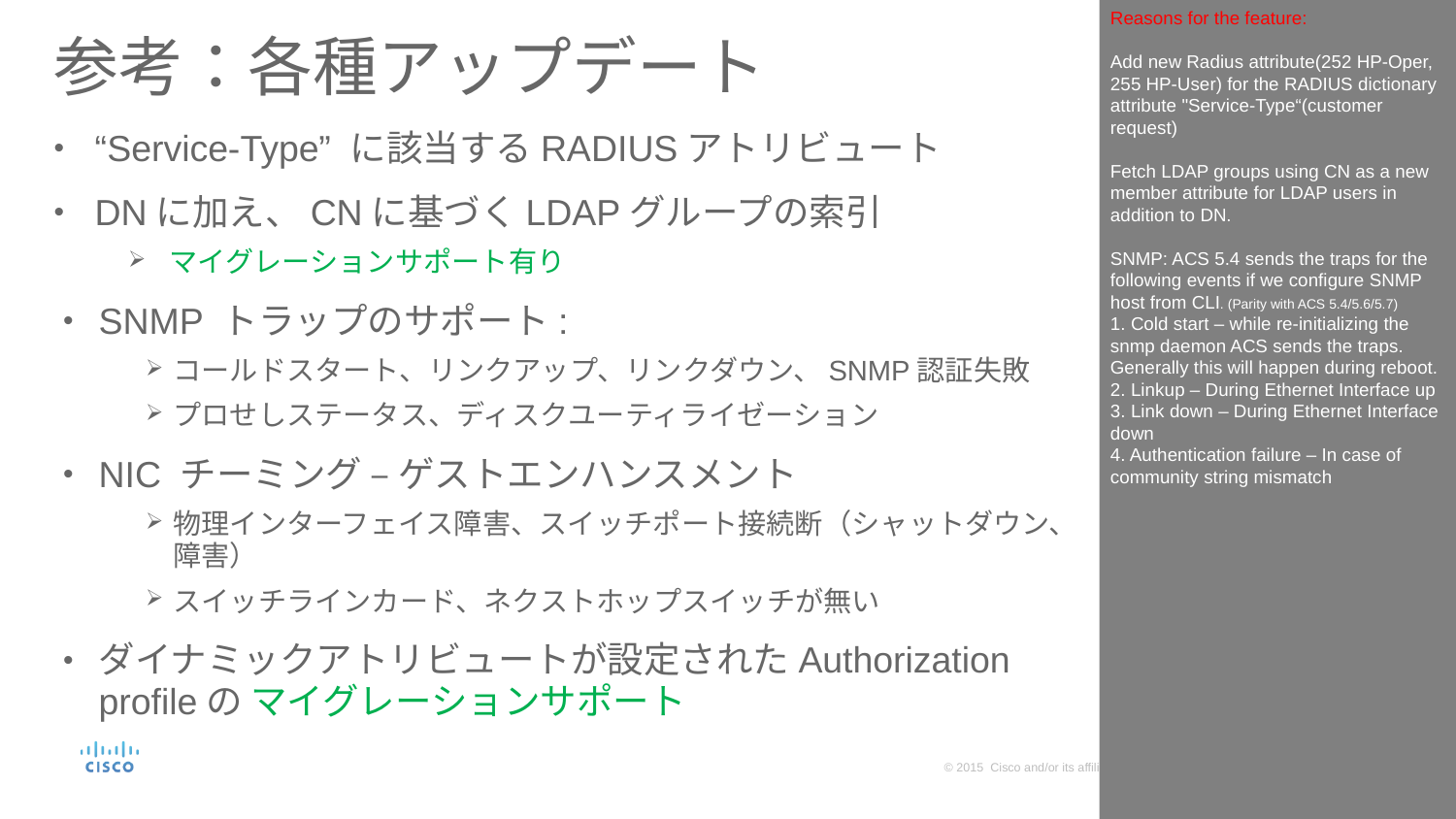

Reasons for the feature:

Add new Radius attribute(252 HP-Oper, 255 HP-User) for the RADIUS dictionary attribute "Service-Type“(customer request)

Fetch LDAP groups using CN as a new  member attribute for LDAP users in addition to DN.

SNMP: ACS 5.4 sends the traps for the following events if we configure SNMP host from CLI. (Parity with ACS 5.4/5.6/5.7)
1. Cold start – while re-initializing the snmp daemon ACS sends the traps. Generally this will happen during reboot.
2. Linkup – During Ethernet Interface up
3. Link down – During Ethernet Interface down
4. Authentication failure – In case of community string mismatch

# 参考：各種アップデート
“Service-Type” に該当するRADIUSアトリビュート
DNに加え、CNに基づくLDAPグループの索引
マイグレーションサポート有り
SNMP トラップのサポート:
コールドスタート、リンクアップ、リンクダウン、SNMP認証失敗
プロせしステータス、ディスクユーティライゼーション
NIC チーミング – ゲストエンハンスメント
物理インターフェイス障害、スイッチポート接続断（シャットダウン、障害）
スイッチラインカード、ネクストホップスイッチが無い
ダイナミックアトリビュートが設定されたAuthorization profileの マイグレーションサポート